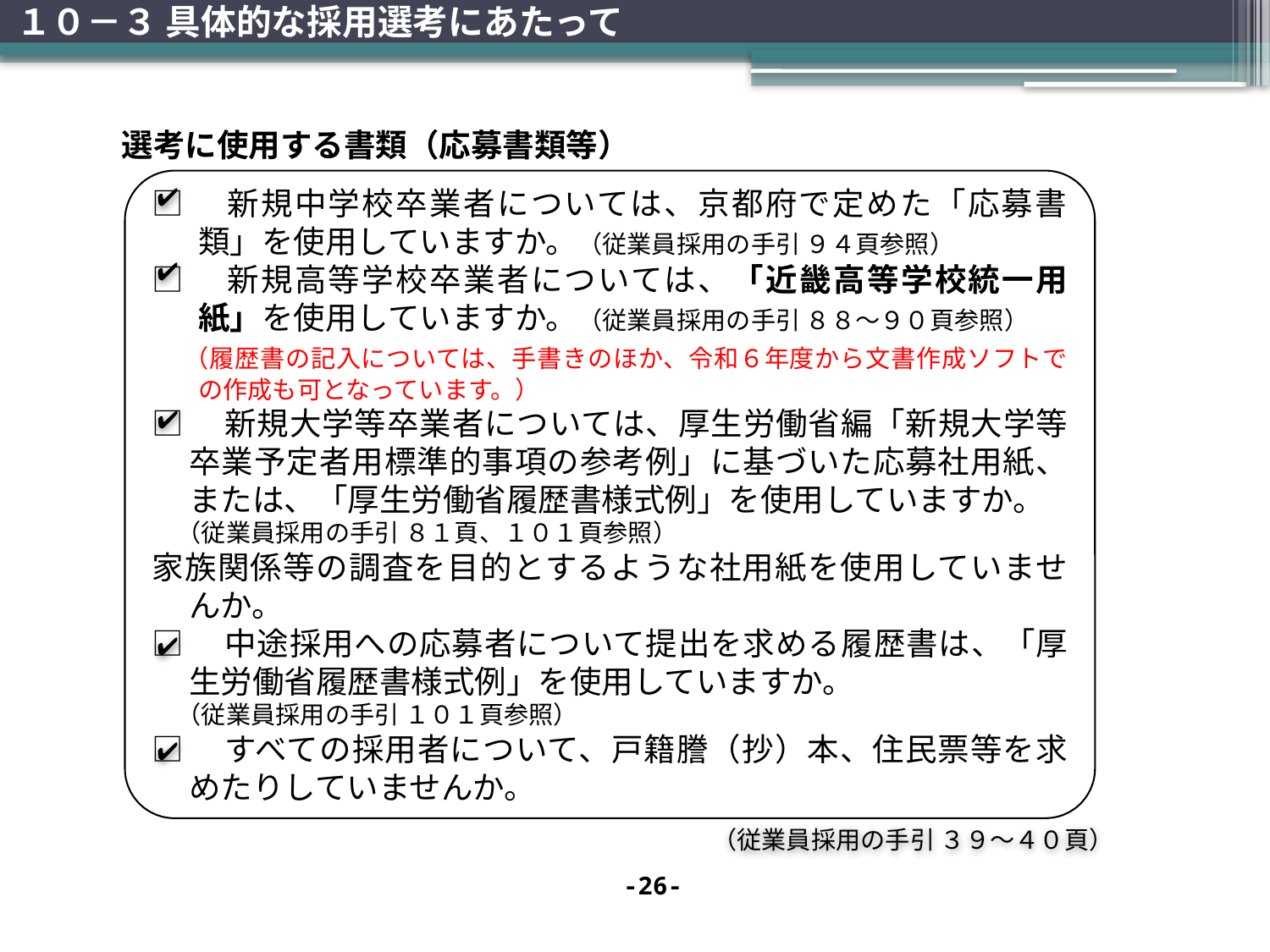

# １０－３ 具体的な採用選考にあたって
選考に使用する書類（応募書類等）
□　新規中学校卒業者については、京都府で定めた「応募書類」を使用していますか。（従業員採用の手引 ９４頁参照）
□　新規高等学校卒業者については、「近畿高等学校統一用紙」を使用していますか。（従業員採用の手引 ８８～９０頁参照）
　（履歴書の記入については、手書きのほか、令和６年度から文書作成ソフトでの作成も可となっています。）
□　新規大学等卒業者については、厚生労働省編「新規大学等卒業予定者用標準的事項の参考例」に基づいた応募社用紙、または、「厚生労働省履歴書様式例」を使用していますか。
　（従業員採用の手引 ８１頁、１０１頁参照）
家族関係等の調査を目的とするような社用紙を使用していませんか。
□　中途採用への応募者について提出を求める履歴書は、「厚生労働省履歴書様式例」を使用していますか。
　（従業員採用の手引 １０１頁参照）
□　すべての採用者について、戸籍謄（抄）本、住民票等を求めたりしていませんか。
✔
✔
✔
✔
✔
（従業員採用の手引 ３９～４０頁）
-26-